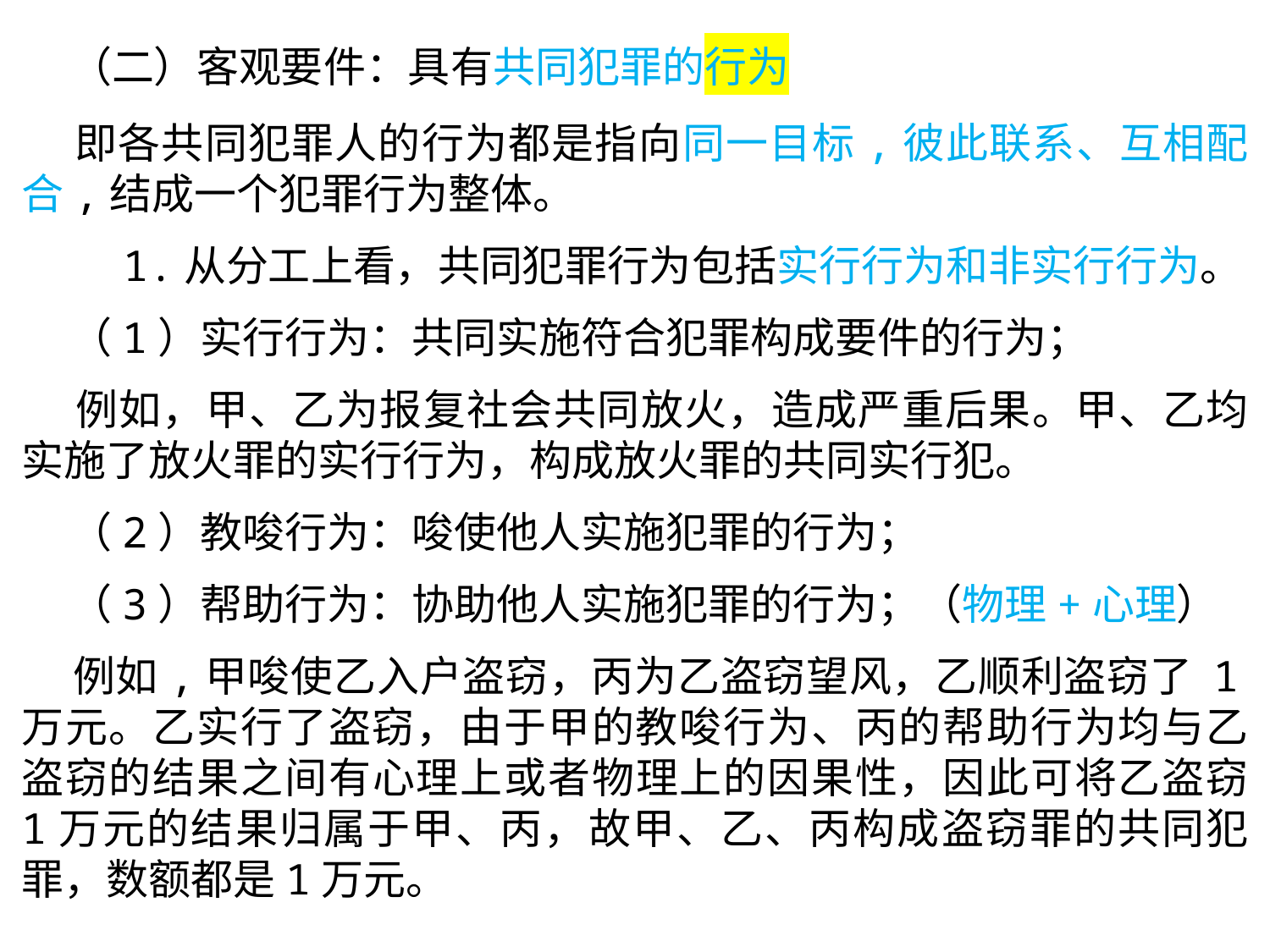

（二）客观要件：具有共同犯罪的行为

    即各共同犯罪人的行为都是指向同一目标,彼此联系、互相配合,结成一个犯罪行为整体。

    1.从分工上看，共同犯罪行为包括实行行为和非实行行为。

    （1）实行行为：共同实施符合犯罪构成要件的行为；

    例如，甲、乙为报复社会共同放火，造成严重后果。甲、乙均实施了放火罪的实行行为，构成放火罪的共同实行犯。

    （2）教唆行为：唆使他人实施犯罪的行为；

    （3）帮助行为：协助他人实施犯罪的行为；（物理+心理）

    例如,甲唆使乙入户盗窃，丙为乙盗窃望风，乙顺利盗窃了 1万元。乙实行了盗窃，由于甲的教唆行为、丙的帮助行为均与乙盗窃的结果之间有心理上或者物理上的因果性，因此可将乙盗窃 1万元的结果归属于甲、丙，故甲、乙、丙构成盗窃罪的共同犯罪，数额都是1万元。